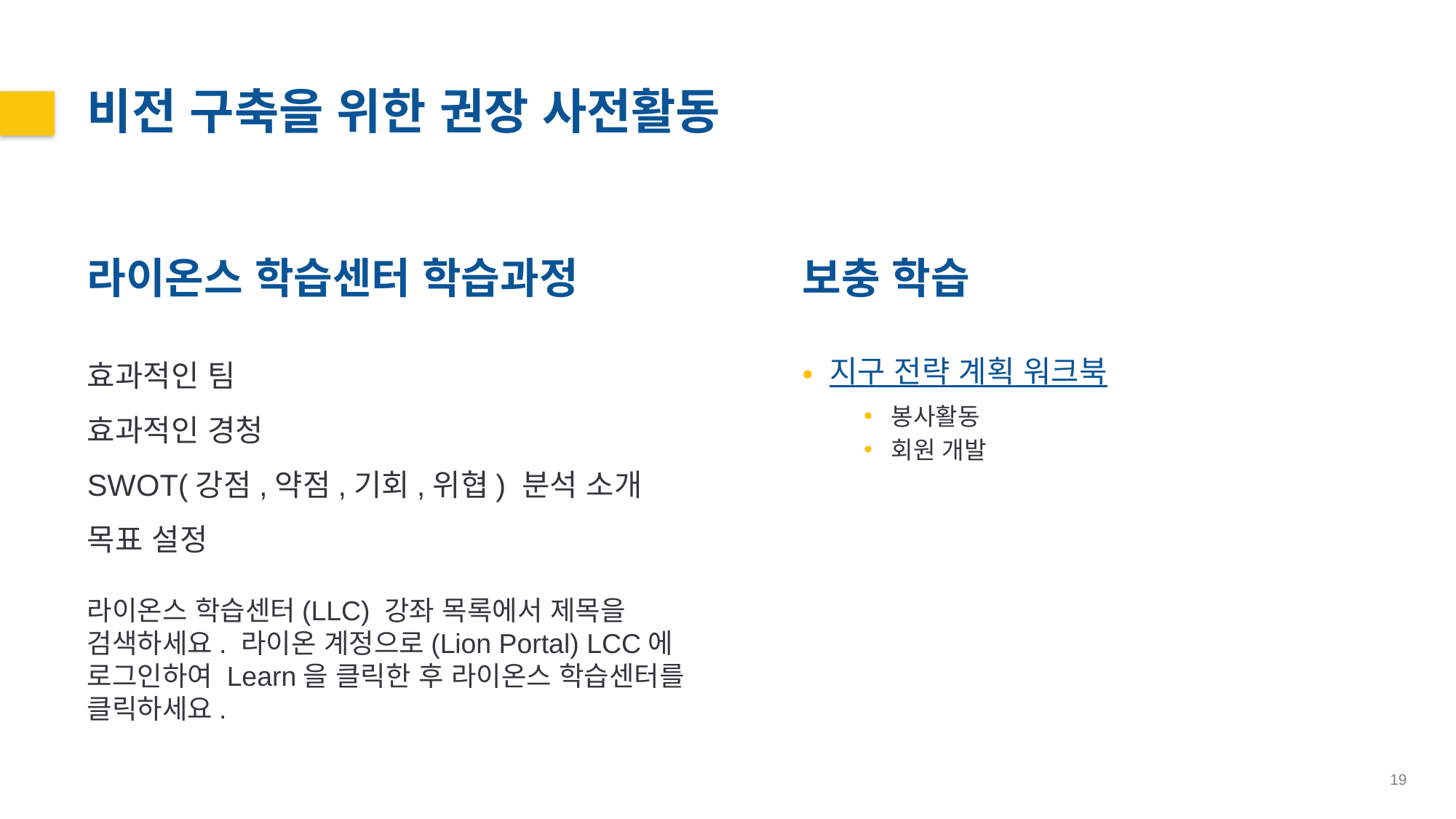

비전 구축을 위한 권장 사전활동

라이온스 학습센터 학습과정
효과적인 팀
효과적인 경청
SWOT(강점,약점,기회,위협) 분석 소개
목표 설정

라이온스 학습센터(LLC) 강좌 목록에서 제목을 검색하세요. 라이온 계정으로(Lion Portal) LCC에 로그인하여 Learn을 클릭한 후 라이온스 학습센터를 클릭하세요.
보충 학습
지구 전략 계획 워크북
봉사활동
회원 개발